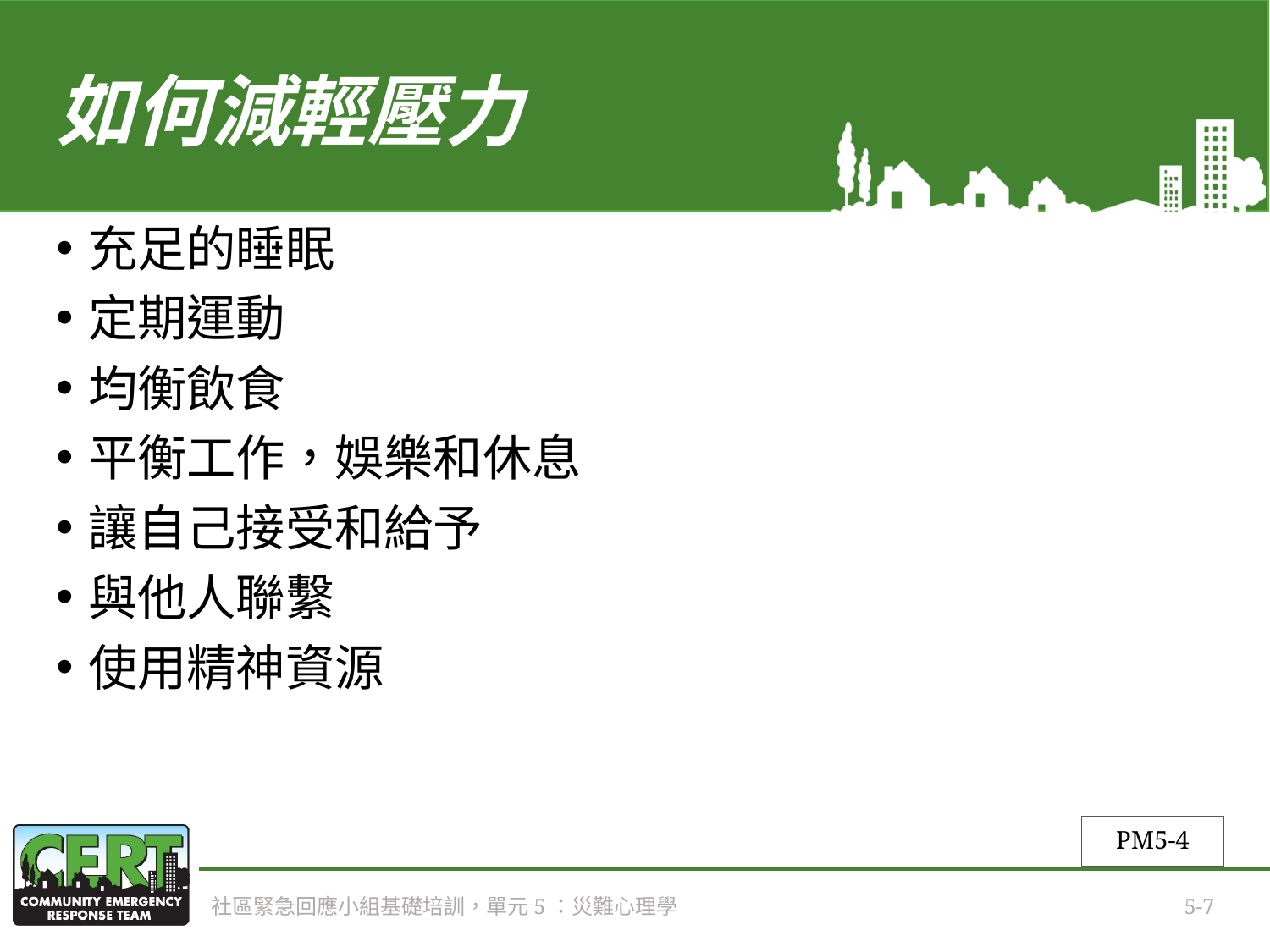

# 如何減輕壓力
充足的睡眠
定期運動
均衡飲食
平衡工作，娛樂和休息
讓自己接受和給予
與他人聯繫
使用精神資源
PM5-4
社區緊急回應小組基礎培訓，單元5：災難心理學
5-7